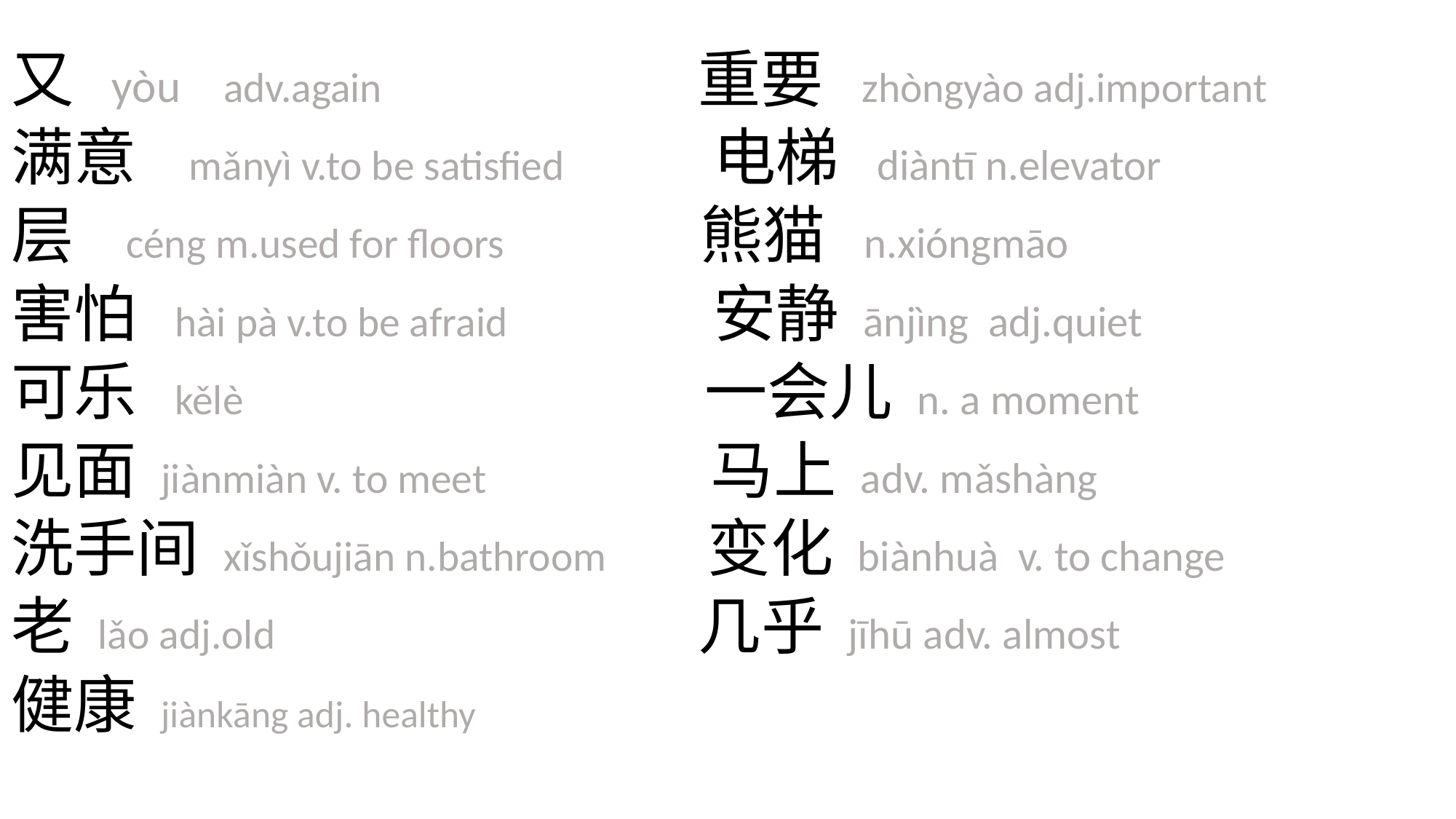

又  yòu   adv.again                          重要  zhòngyào adj.important
满意   mǎnyì v.to be satisfied               电梯  diàntī n.elevator
层   céng m.used for floors                    熊猫  n.xióngmāo
害怕  hài pà v.to be afraid                     安静 ānjìng  adj.quiet
可乐  kělè                                                一会儿 n. a moment
见面 jiànmiàn v. to meet                       马上 adv. mǎshàng
洗手间 xǐshǒujiān n.bathroom          变化 biànhuà  v. to change
老 lǎo adj.old                                            几乎 jīhū adv. almost
健康 jiànkāng adj. healthy